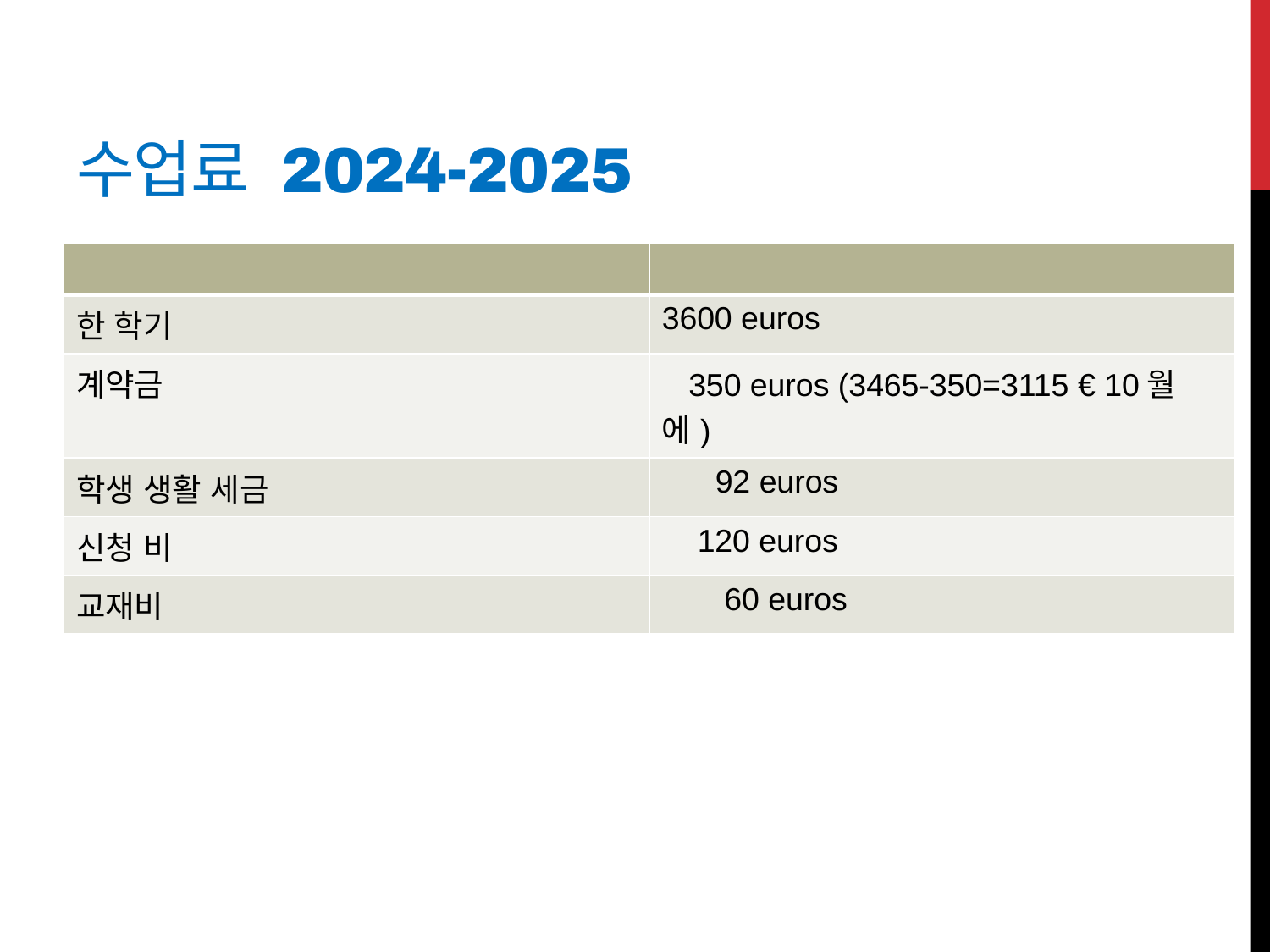

# 수업료 2024-2025
|  |  |
| --- | --- |
| 한 학기 | 3600 euros |
| 계약금 | 350 euros (3465-350=3115 € 10월에) |
| 학생 생활 세금 | 92 euros |
| 신청 비 | 120 euros |
| 교재비 | 60 euros |